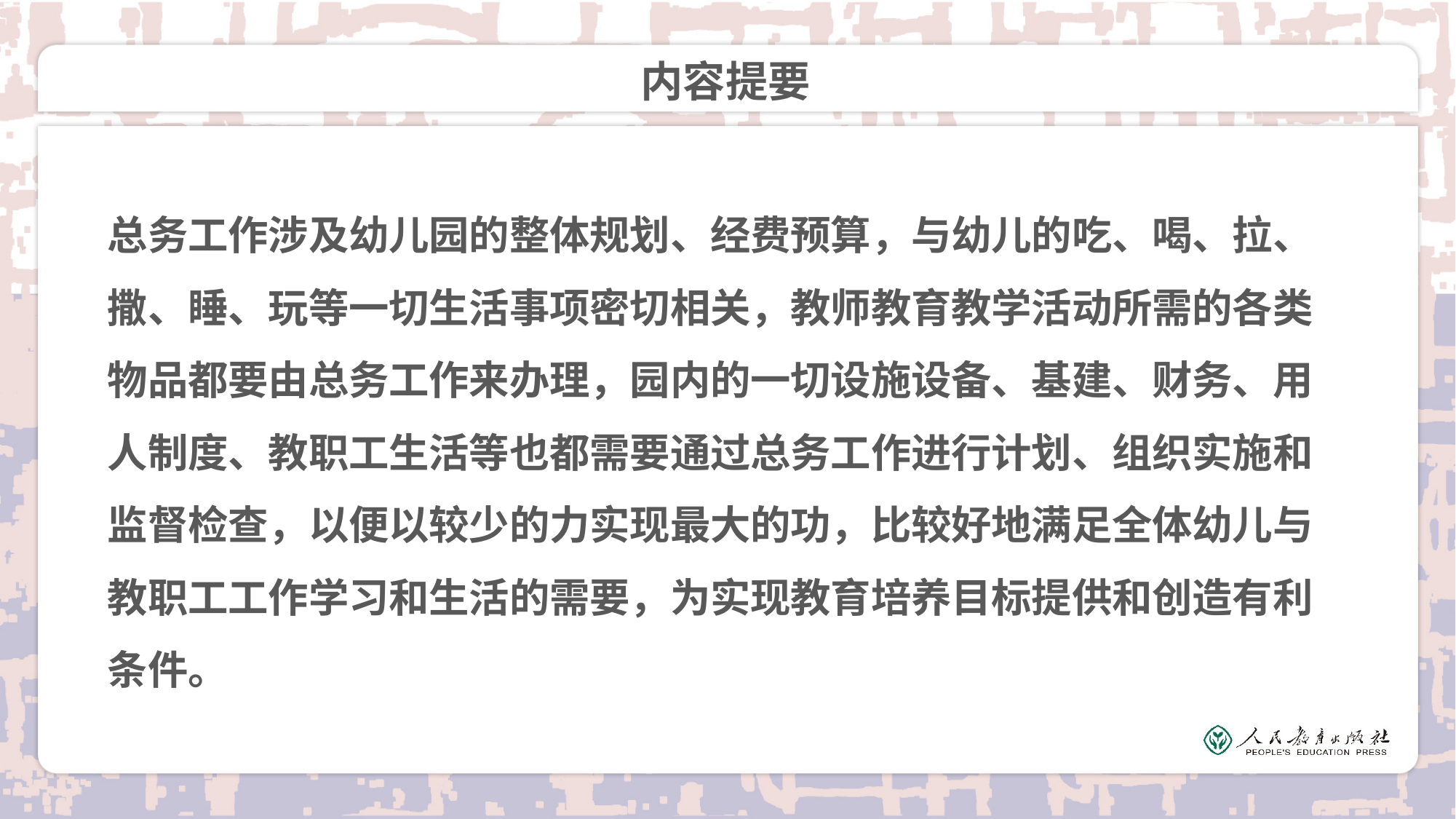

# 内容提要
总务工作涉及幼儿园的整体规划、经费预算，与幼儿的吃、喝、拉、撒、睡、玩等一切生活事项密切相关，教师教育教学活动所需的各类物品都要由总务工作来办理，园内的一切设施设备、基建、财务、用人制度、教职工生活等也都需要通过总务工作进行计划、组织实施和监督检查，以便以较少的力实现最大的功，比较好地满足全体幼儿与教职工工作学习和生活的需要，为实现教育培养目标提供和创造有利条件。